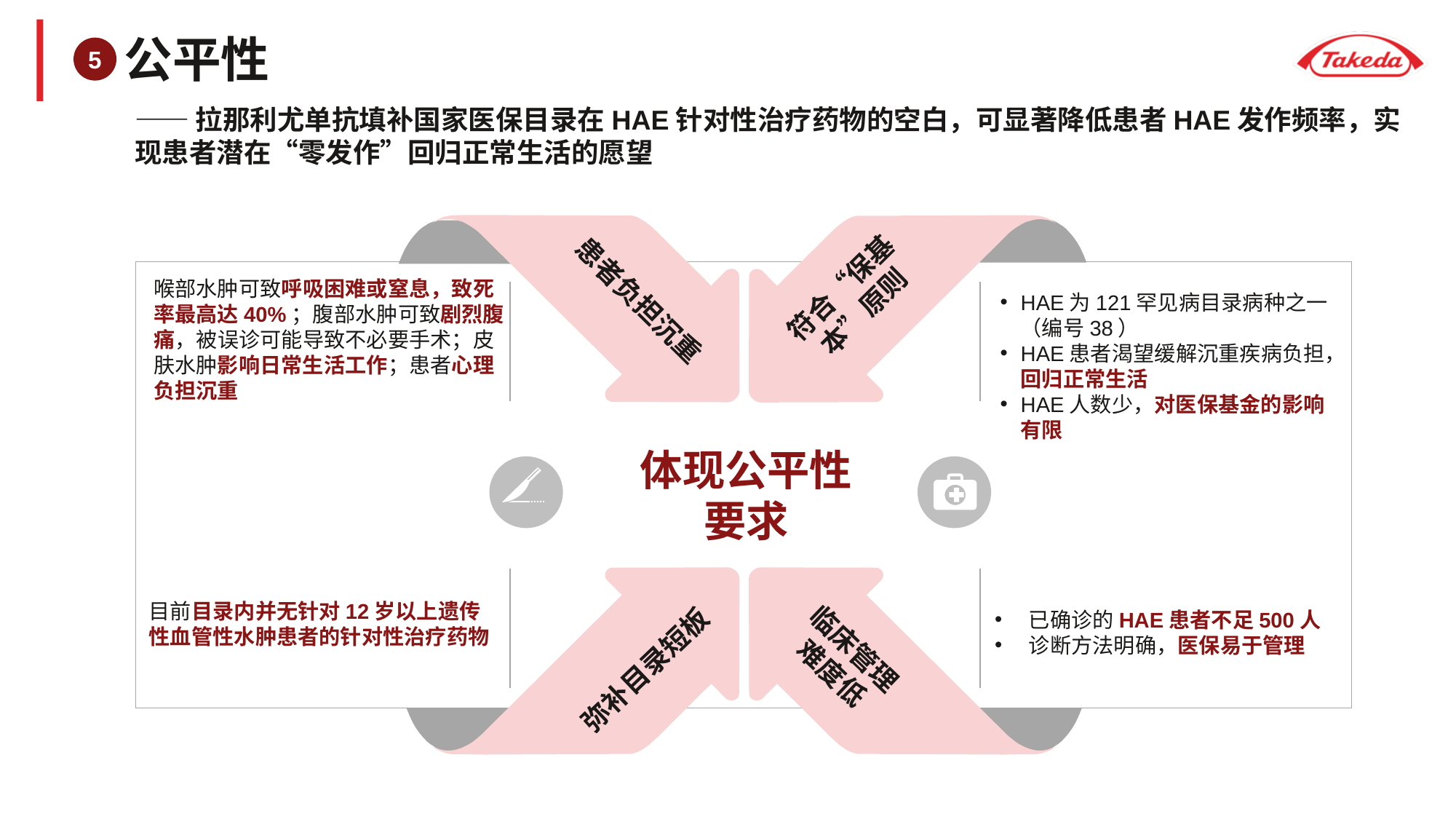

# 公平性
5
——拉那利尤单抗填补国家医保目录在HAE针对性治疗药物的空白，可显著降低患者HAE发作频率，实现患者潜在“零发作”回归正常生活的愿望

符合“保基本”原则

患者负担沉重
体现公平性要求

临床管理难度低
弥补目录短板

喉部水肿可致呼吸困难或窒息，致死率最高达40%；腹部水肿可致剧烈腹痛，被误诊可能导致不必要手术；皮肤水肿影响日常生活工作；患者心理负担沉重
HAE为121罕见病目录病种之一（编号38）
HAE患者渴望缓解沉重疾病负担，回归正常生活
HAE人数少，对医保基金的影响有限

目前目录内并无针对12岁以上遗传性血管性水肿患者的针对性治疗药物
已确诊的HAE患者不足500人
诊断方法明确，医保易于管理